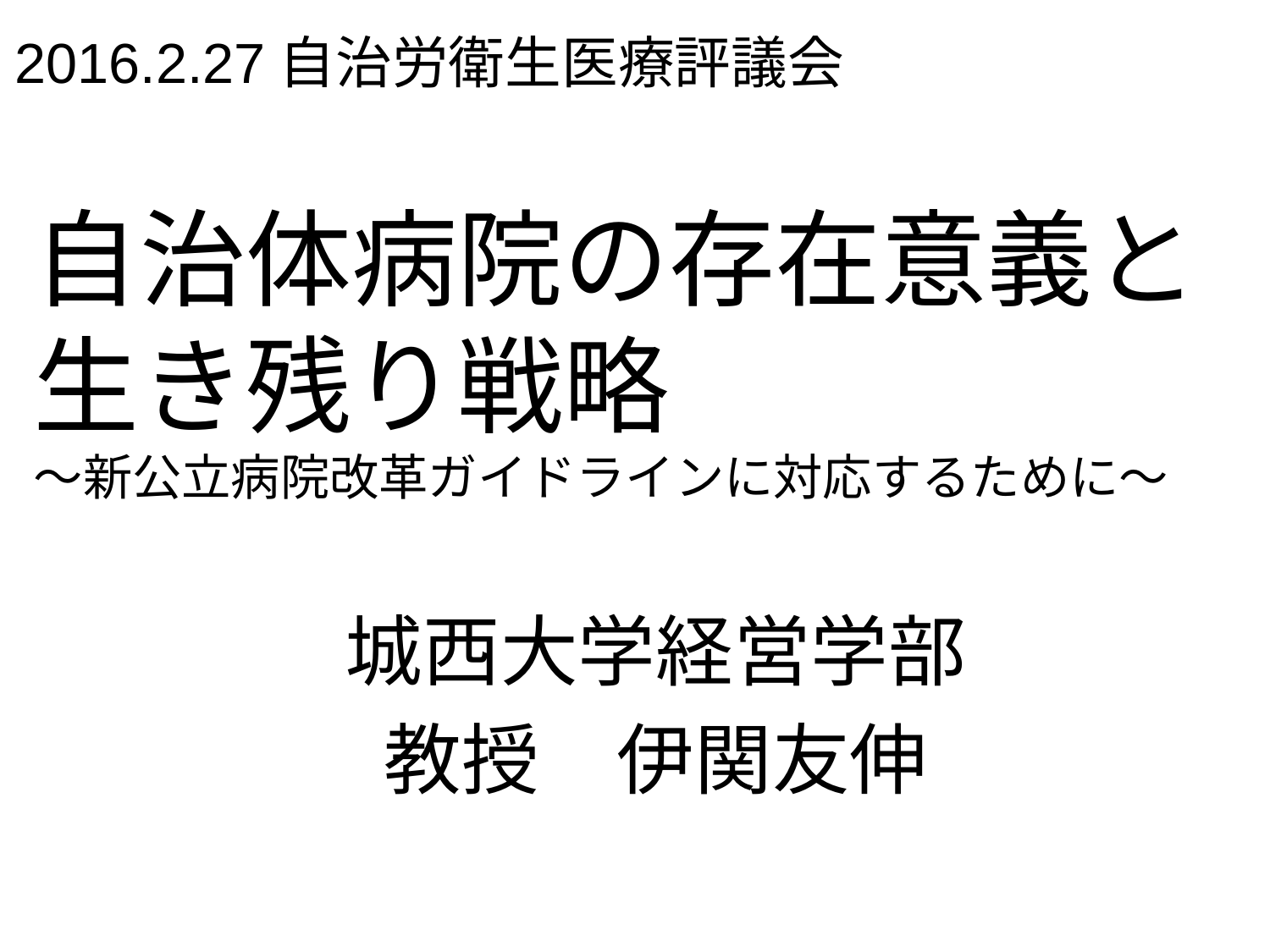

2016.2.27自治労衛生医療評議会
# 自治体病院の存在意義と 生き残り戦略 ～新公立病院改革ガイドラインに対応するために～
城西大学経営学部
教授　伊関友伸